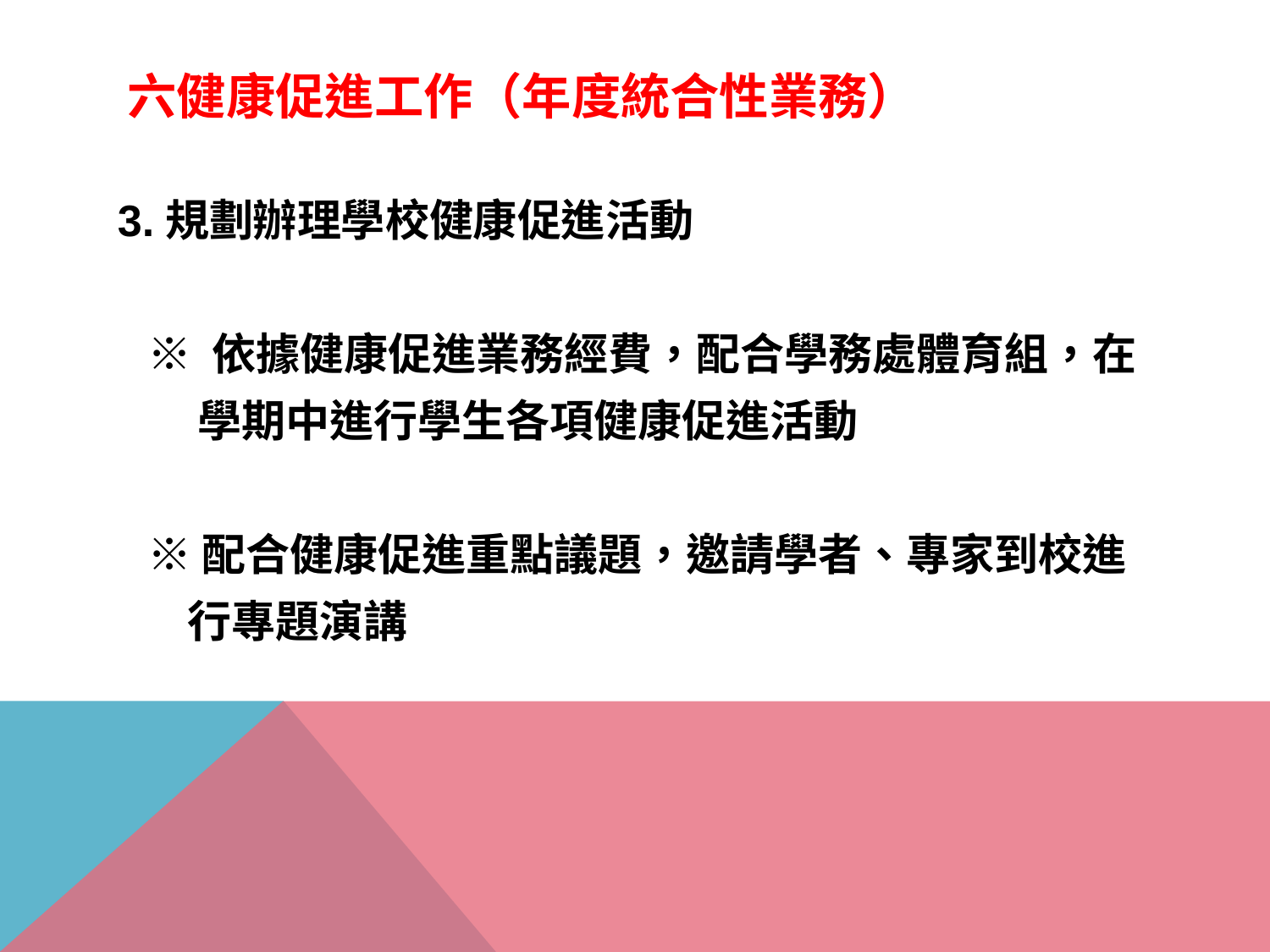

# 六健康促進工作（年度統合性業務）
3.規劃辦理學校健康促進活動

   ※ 依據健康促進業務經費，配合學務處體育組，在
       學期中進行學生各項健康促進活動

   ※配合健康促進重點議題，邀請學者、專家到校進
      行專題演講